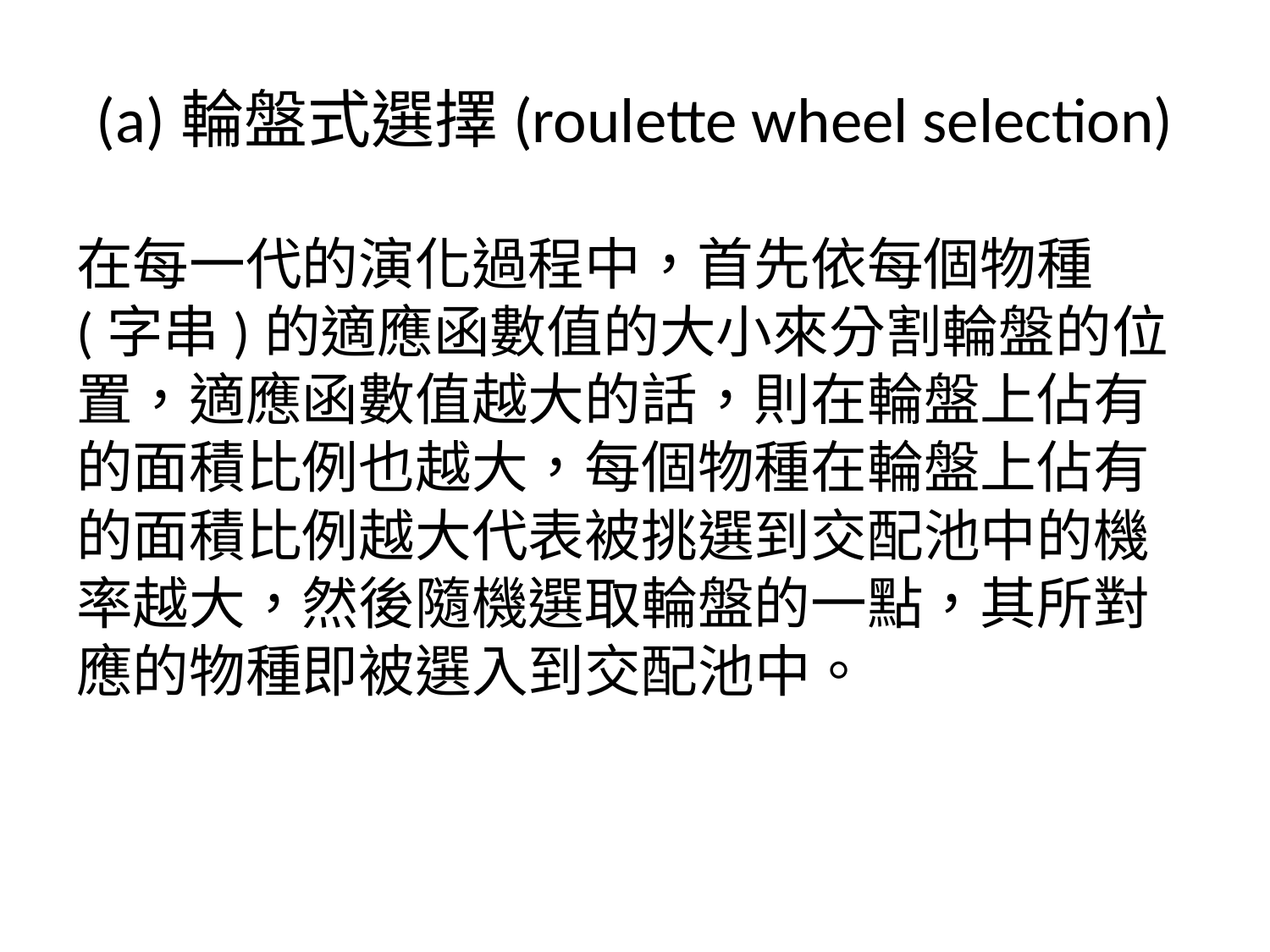

# (a)輪盤式選擇(roulette wheel selection)
在每一代的演化過程中，首先依每個物種(字串)的適應函數值的大小來分割輪盤的位置，適應函數值越大的話，則在輪盤上佔有的面積比例也越大，每個物種在輪盤上佔有的面積比例越大代表被挑選到交配池中的機率越大，然後隨機選取輪盤的一點，其所對應的物種即被選入到交配池中。